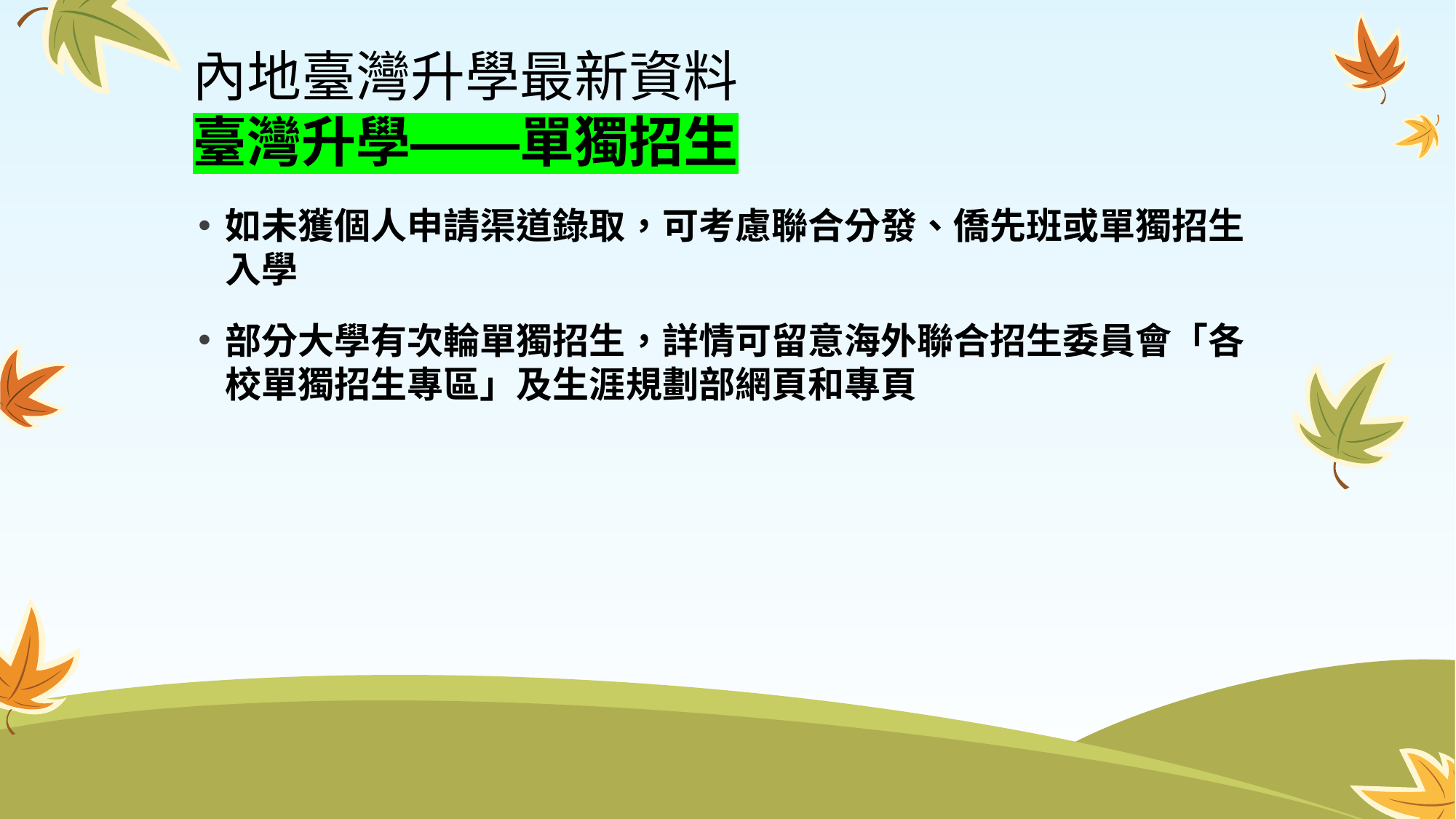

# 內地臺灣升學最新資料 臺灣升學——單獨招生
如未獲個人申請渠道錄取，可考慮聯合分發、僑先班或單獨招生入學
部分大學有次輪單獨招生，詳情可留意海外聯合招生委員會「各校單獨招生專區」及生涯規劃部網頁和專頁